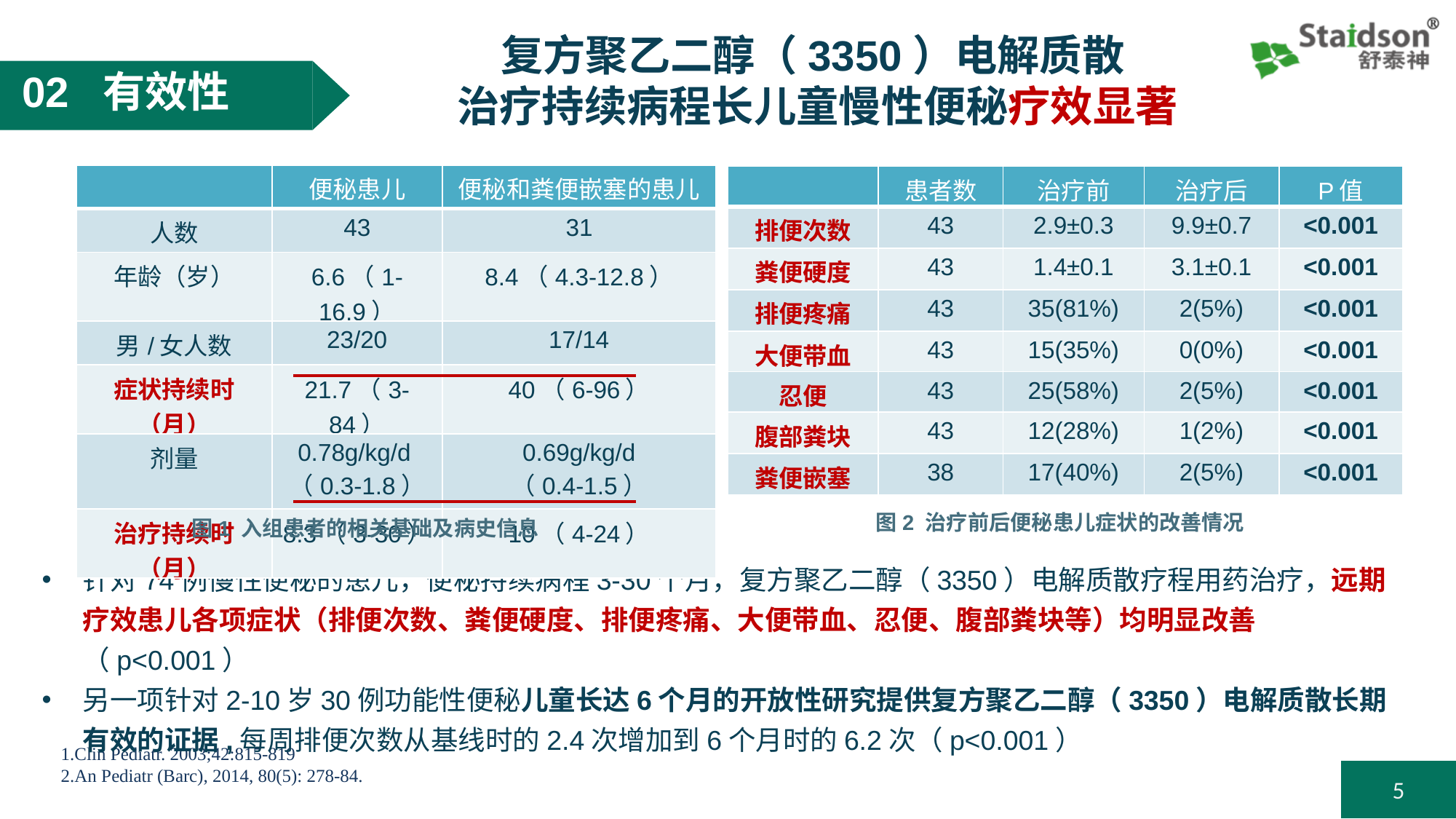

# 复方聚乙二醇（3350）电解质散 治疗持续病程长儿童慢性便秘疗效显著
02  有效性
|  | 便秘患儿 | 便秘和粪便嵌塞的患儿 |
| --- | --- | --- |
| 人数 | 43 | 31 |
| 年龄（岁） | 6.6（1-16.9） | 8.4（4.3-12.8） |
| 男/女人数 | 23/20 | 17/14 |
| 症状持续时（月） | 21.7（3-84） | 40（6-96） |
| 剂量 | 0.78g/kg/d（0.3-1.8） | 0.69g/kg/d （0.4-1.5） |
| 治疗持续时（月） | 8.3（3-30） | 10（4-24） |
|  | 患者数 | 治疗前 | 治疗后 | P值 |
| --- | --- | --- | --- | --- |
| 排便次数 | 43 | 2.9±0.3 | 9.9±0.7 | <0.001 |
| 粪便硬度 | 43 | 1.4±0.1 | 3.1±0.1 | <0.001 |
| 排便疼痛 | 43 | 35(81%) | 2(5%) | <0.001 |
| 大便带血 | 43 | 15(35%) | 0(0%) | <0.001 |
| 忍便 | 43 | 25(58%) | 2(5%) | <0.001 |
| 腹部粪块 | 43 | 12(28%) | 1(2%) | <0.001 |
| 粪便嵌塞 | 38 | 17(40%) | 2(5%) | <0.001 |
图2 治疗前后便秘患儿症状的改善情况
图1 入组患者的相关基础及病史信息
针对74例慢性便秘的患儿，便秘持续病程3-30个月，复方聚乙二醇（3350）电解质散疗程用药治疗，远期疗效患儿各项症状（排便次数、粪便硬度、排便疼痛、大便带血、忍便、腹部粪块等）均明显改善（p<0.001）
另一项针对2-10岁30例功能性便秘儿童长达6个月的开放性研究提供复方聚乙二醇（3350）电解质散长期有效的证据,每周排便次数从基线时的2.4次增加到6个月时的6.2次（p<0.001）

1.Clin Pediatr. 2003;42:815-819
2.An Pediatr (Barc), 2014, 80(5): 278-84.